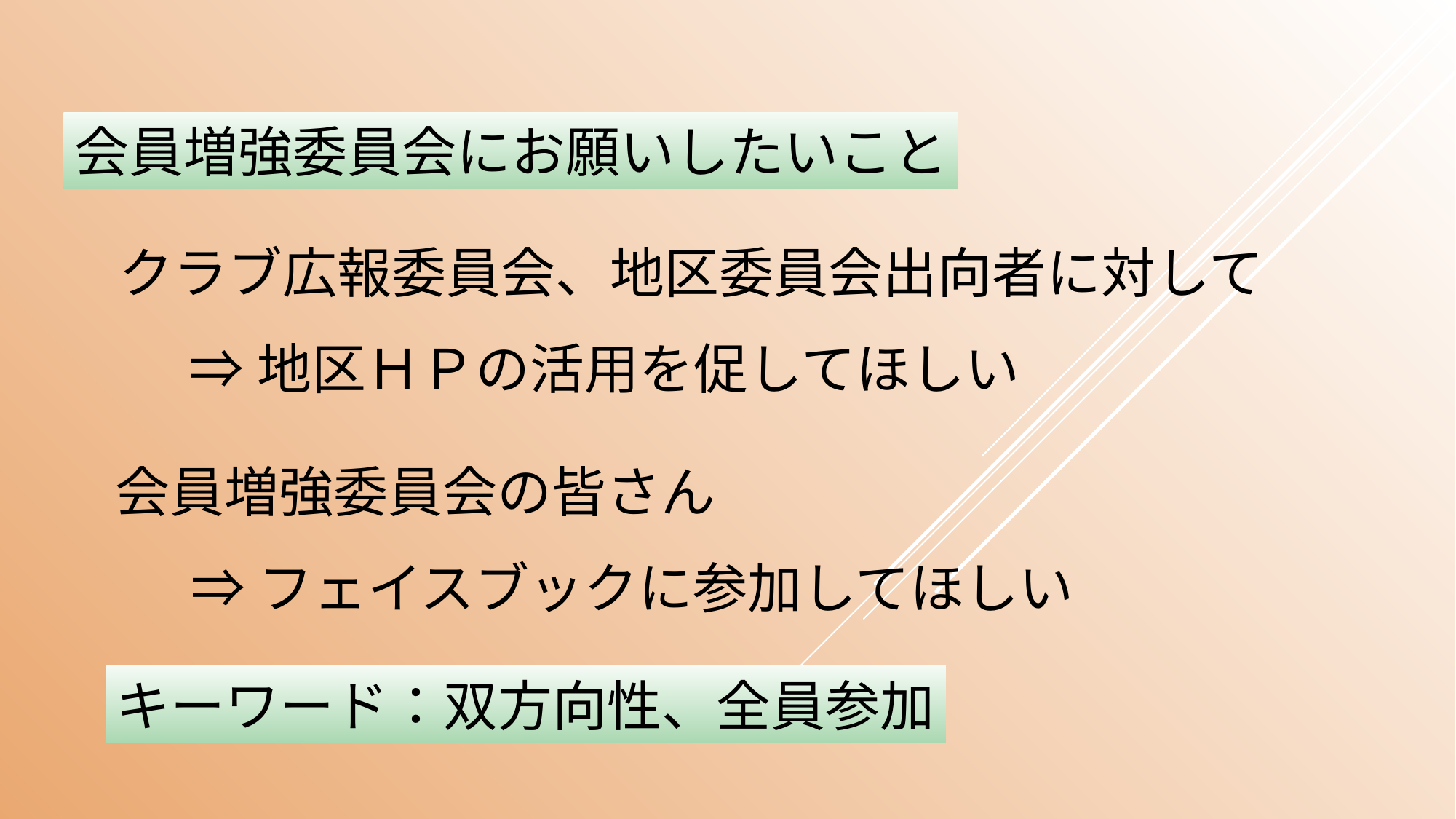

会員増強委員会にお願いしたいこと
クラブ広報委員会、地区委員会出向者に対して
⇒地区ＨＰの活用を促してほしい
会員増強委員会の皆さん
⇒フェイスブックに参加してほしい
キーワード：双方向性、全員参加